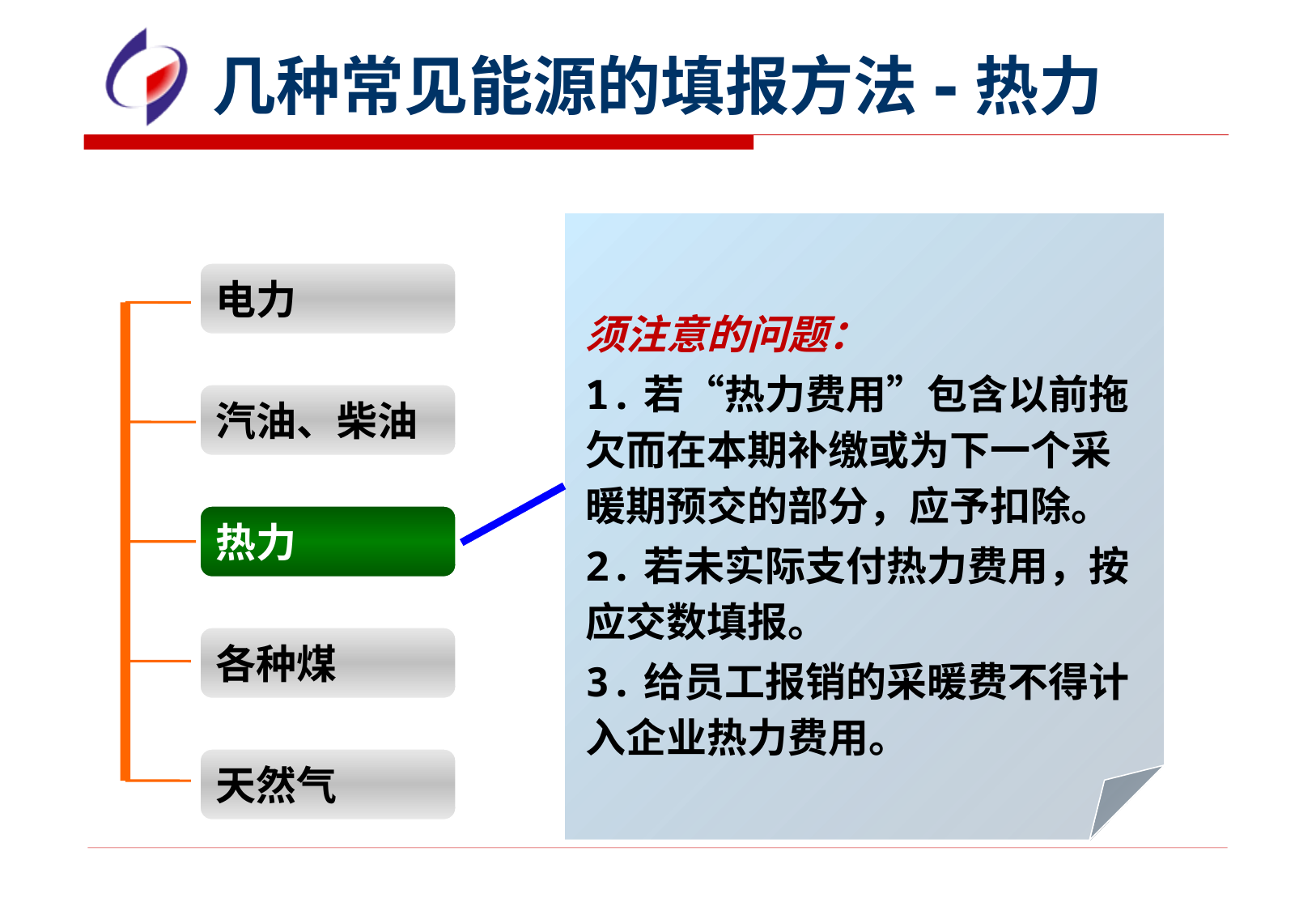

几种常见能源的填报方法-热力

须注意的问题：
1.若“热力费用”包含以前拖欠而在本期补缴或为下一个采暖期预交的部分，应予扣除。
2.若未实际支付热力费用，按应交数填报。
3.给员工报销的采暖费不得计入企业热力费用。
电力

汽油、柴油

热力

各种煤

天然气